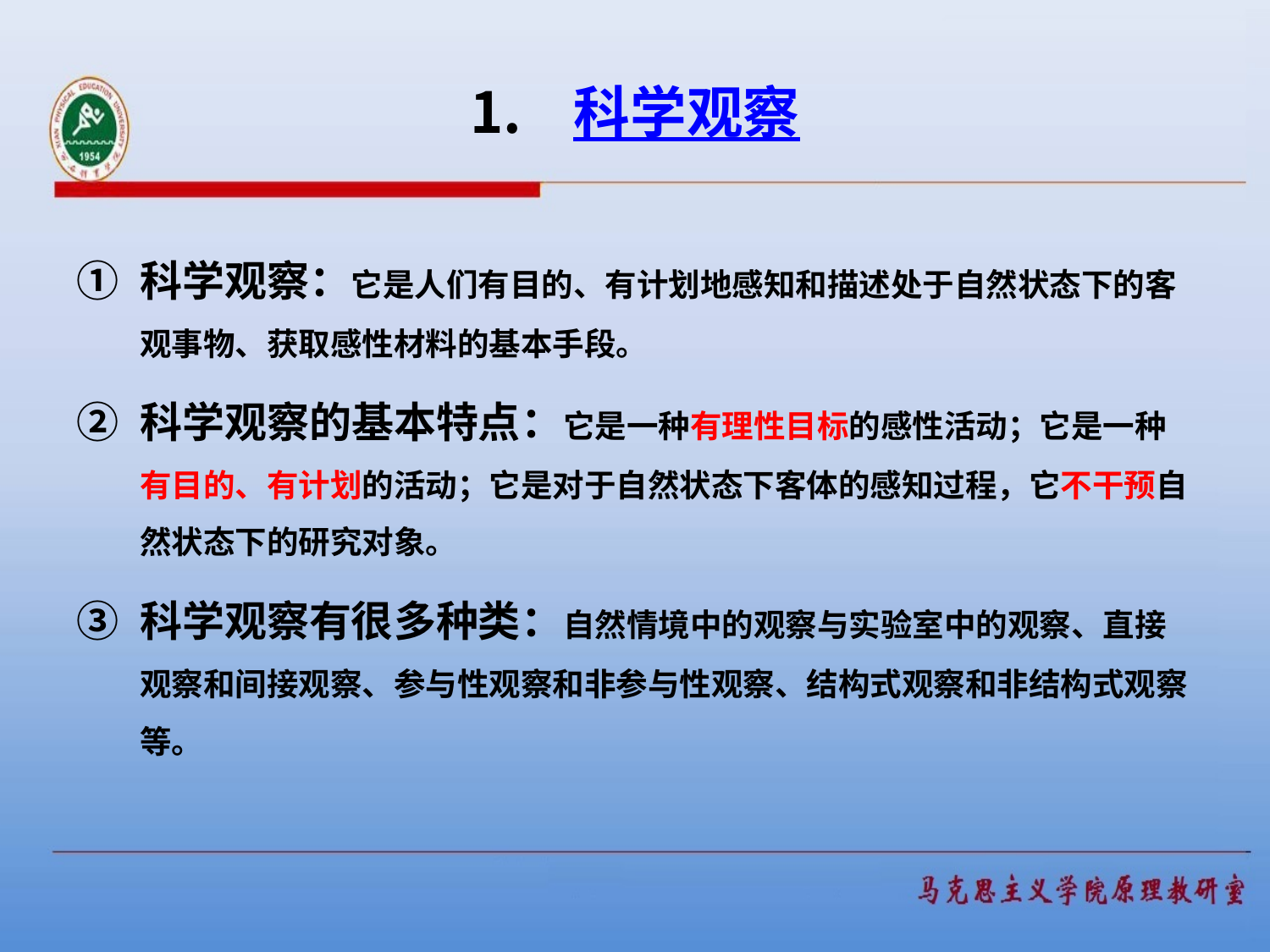

# 科学观察
科学观察：它是人们有目的、有计划地感知和描述处于自然状态下的客观事物、获取感性材料的基本手段。
科学观察的基本特点：它是一种有理性目标的感性活动；它是一种有目的、有计划的活动；它是对于自然状态下客体的感知过程，它不干预自然状态下的研究对象。
科学观察有很多种类：自然情境中的观察与实验室中的观察、直接观察和间接观察、参与性观察和非参与性观察、结构式观察和非结构式观察等。